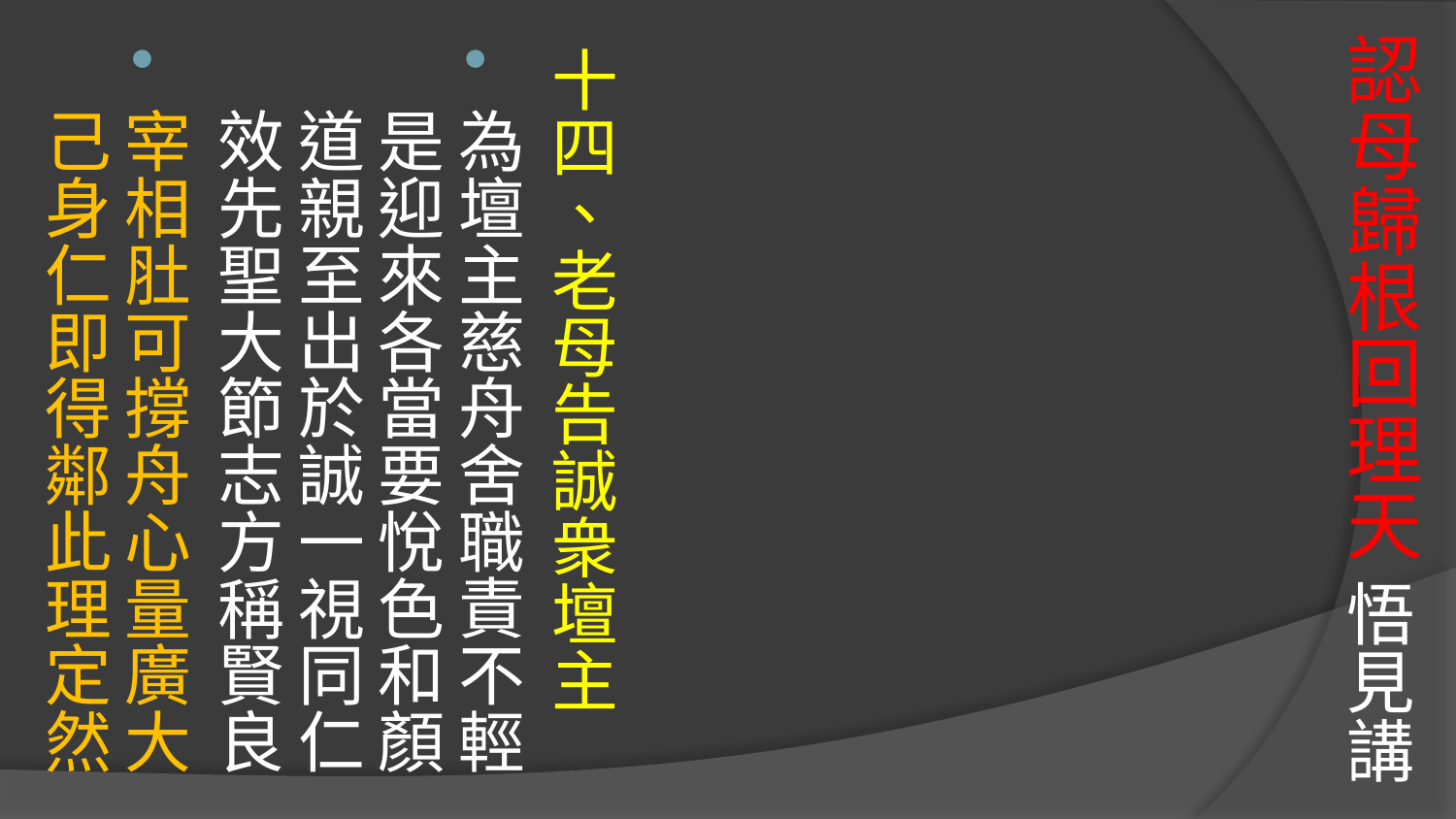

# 認母歸根回理天 悟見講
十四、老母告誠衆壇主
為壇主慈舟舍職責不輕
是迎來各當要悅色和顏
道親至出於誠一視同仁
效先聖大節志方稱賢良
宰相肚可撐舟心量廣大
己身仁即得鄰此理定然